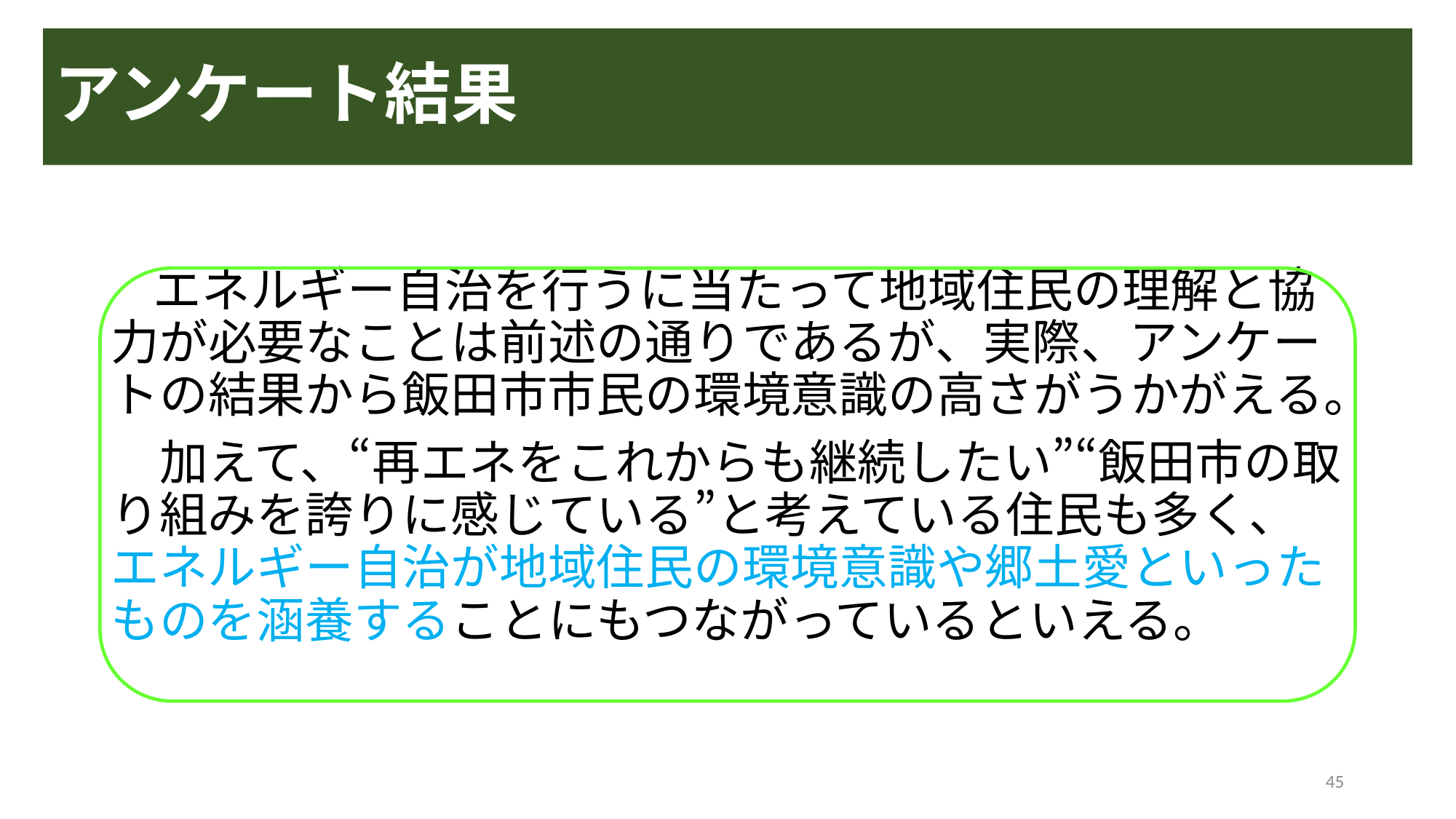

# アンケート結果
　エネルギー自治を行うに当たって地域住民の理解と協力が必要なことは前述の通りであるが、実際、アンケートの結果から飯田市市民の環境意識の高さがうかがえる。
　加えて、“再エネをこれからも継続したい”“飯田市の取り組みを誇りに感じている”と考えている住民も多く、エネルギー自治が地域住民の環境意識や郷土愛といったものを涵養することにもつながっているといえる。

45